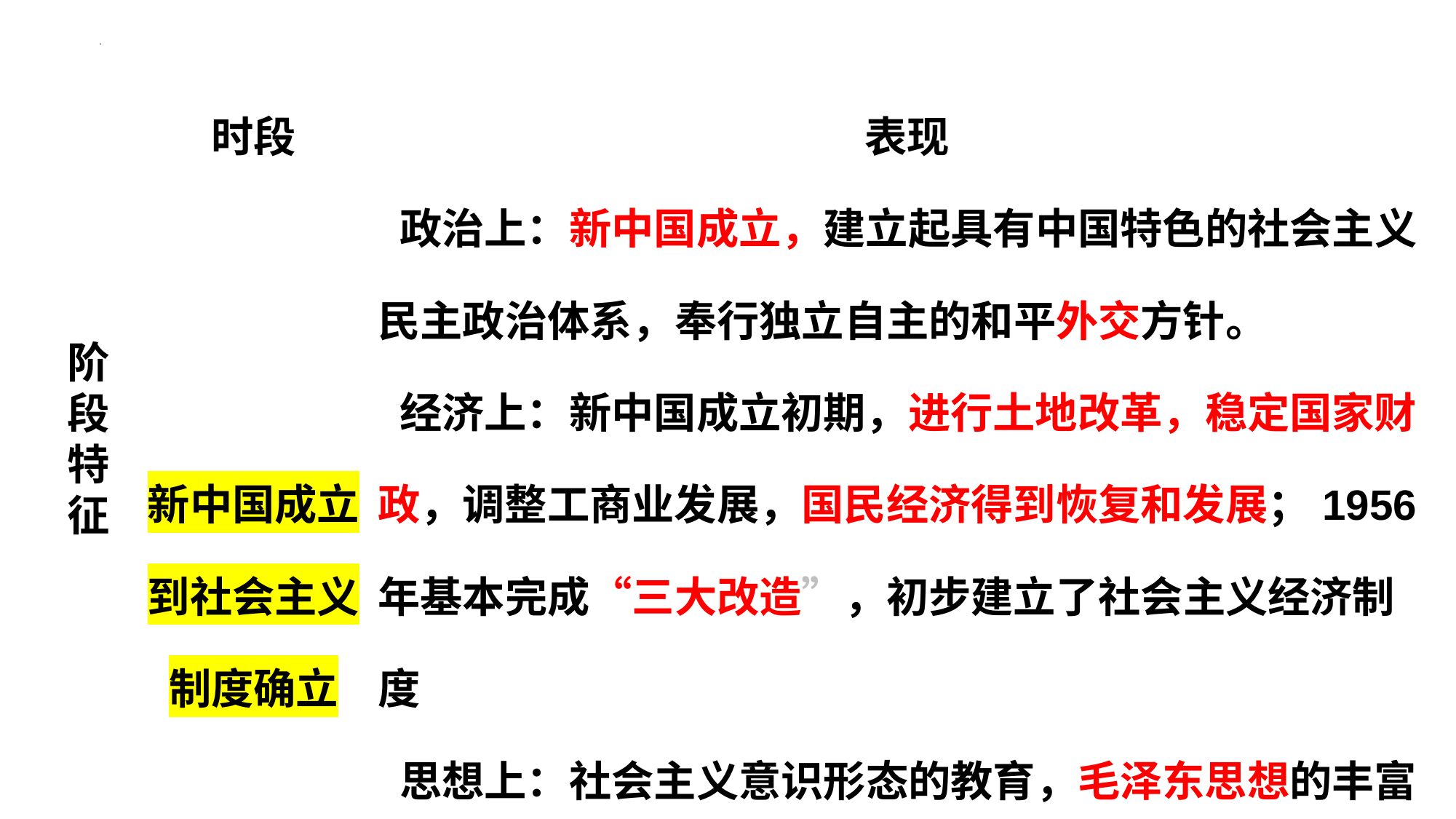

| 时段 | 表现 |
| --- | --- |
| 新中国成立到社会主义制度确立 | 政治上：新中国成立，建立起具有中国特色的社会主义民主政治体系，奉行独立自主的和平外交方针。 |
|  | 经济上：新中国成立初期，进行土地改革，稳定国家财政，调整工商业发展，国民经济得到恢复和发展；1956年基本完成“三大改造”，初步建立了社会主义经济制度 |
|  | 思想上：社会主义意识形态的教育，毛泽东思想的丰富和发展；“双百”方针的提出，使文艺领域出现了繁荣景象 |
阶
段
特
征